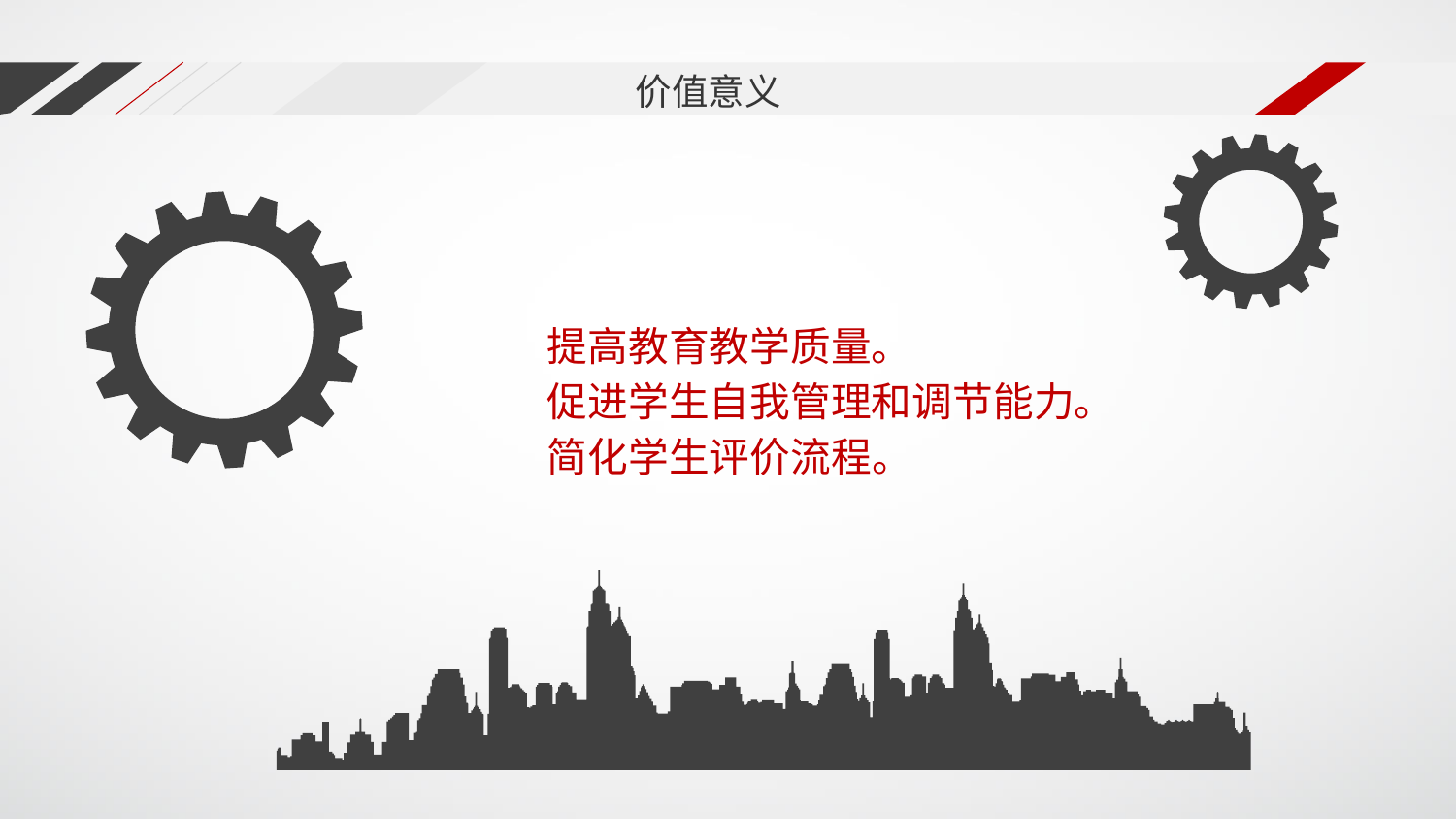

价值意义

提高教育教学质量。
促进学生自我管理和调节能力。
简化学生评价流程。